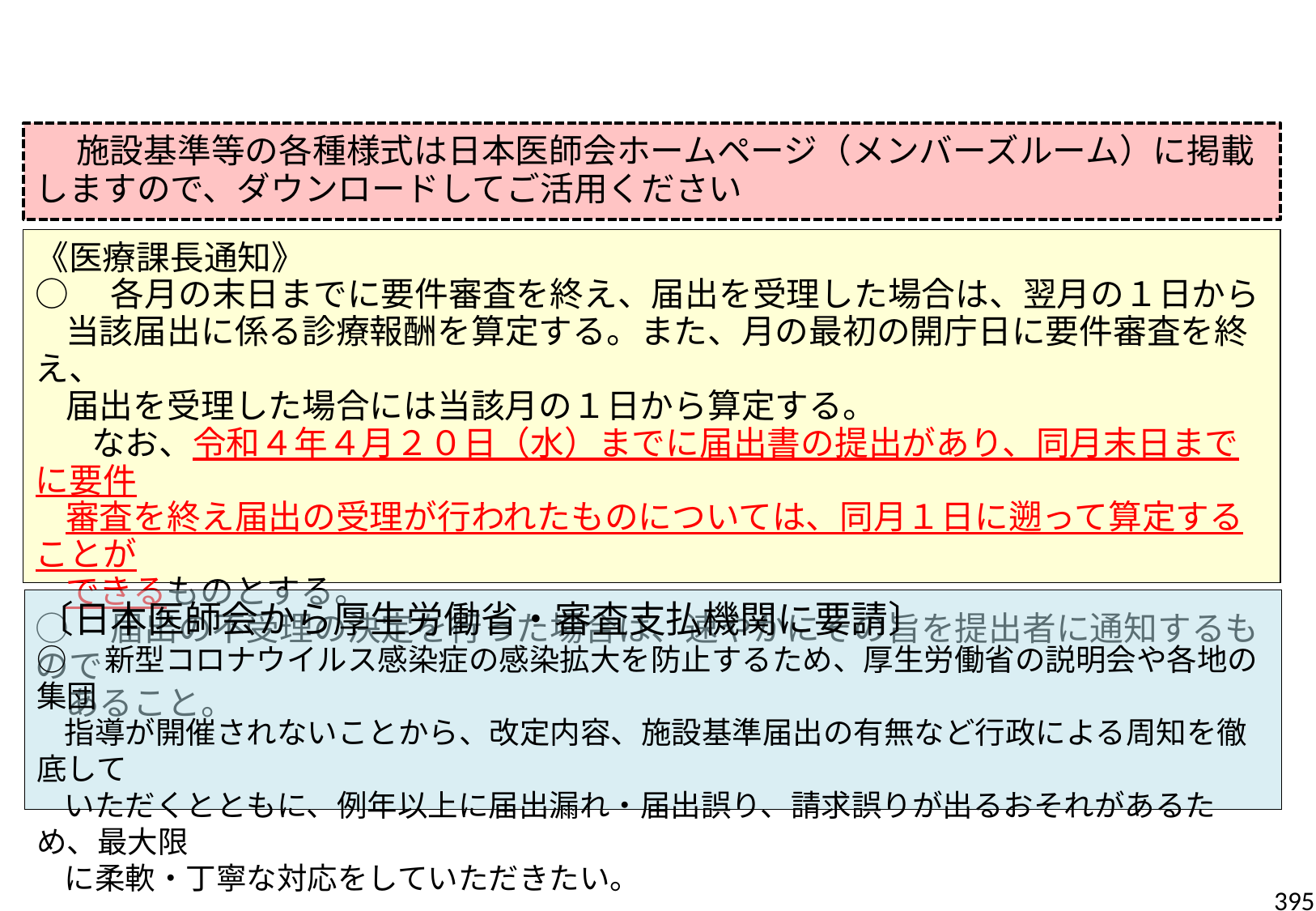

施設基準等の各種様式は日本医師会ホームページ（メンバーズルーム）に掲載しますので、ダウンロードしてご活用ください
《医療課長通知》
○　各月の末日までに要件審査を終え、届出を受理した場合は、翌月の１日から
   当該届出に係る診療報酬を算定する。また、月の最初の開庁日に要件審査を終え、
   届出を受理した場合には当該月の１日から算定する。
　   なお、令和４年４月２０日（水）までに届出書の提出があり、同月末日までに要件
   審査を終え届出の受理が行われたものについては、同月１日に遡って算定することが
   できるものとする。
○　届出の不受理の決定を行った場合は、速やかにその旨を提出者に通知するもので
   あること。

〔日本医師会から厚生労働省・審査支払機関に要請〕
○　新型コロナウイルス感染症の感染拡大を防止するため、厚生労働省の説明会や各地の集団
   指導が開催されないことから、改定内容、施設基準届出の有無など行政による周知を徹底して
   いただくとともに、例年以上に届出漏れ・届出誤り、請求誤りが出るおそれがあるため、最大限
   に柔軟・丁寧な対応をしていただきたい。
395